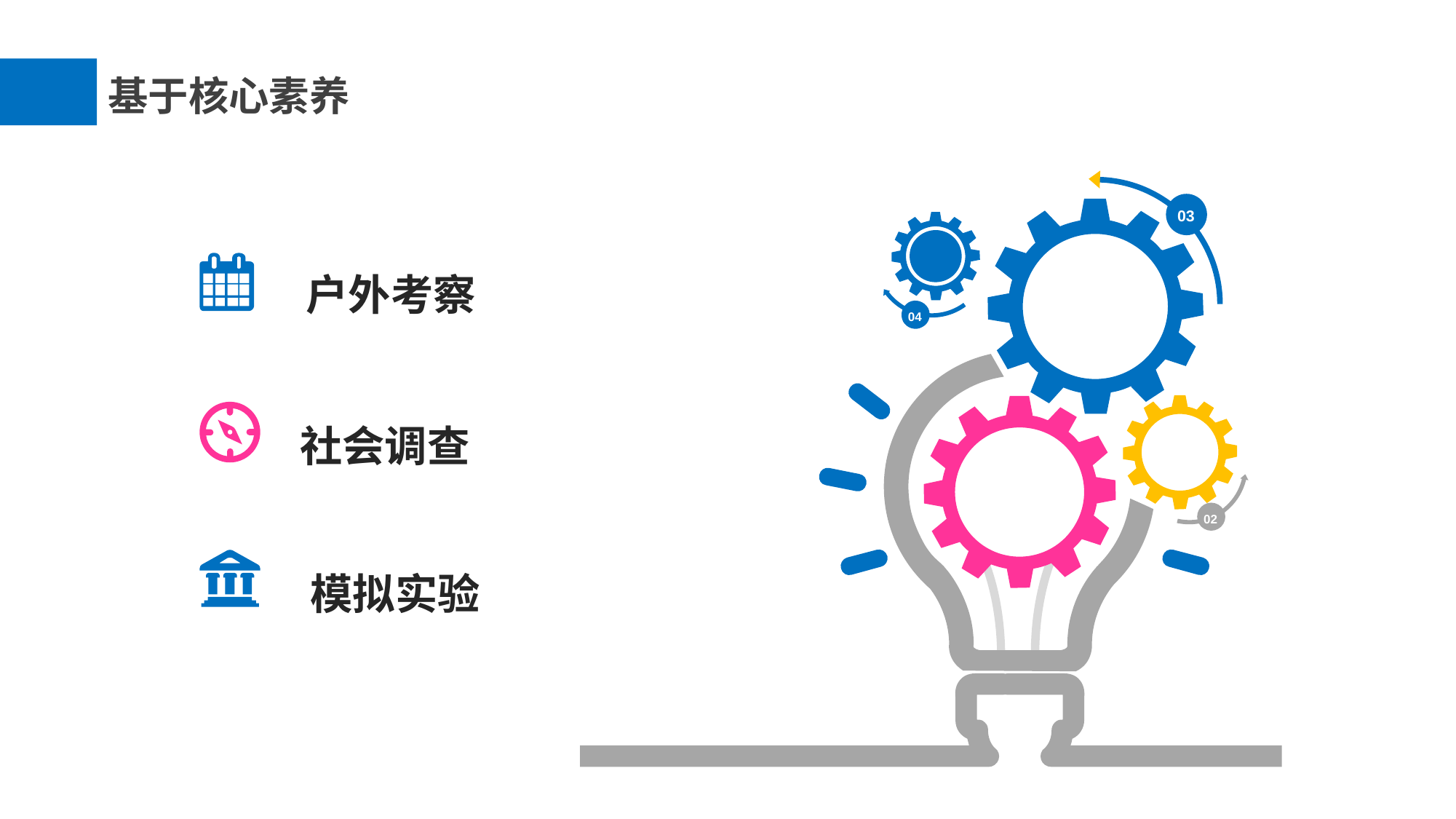

基于核心素养

03

04

02

户外考察

社会调查

模拟实验